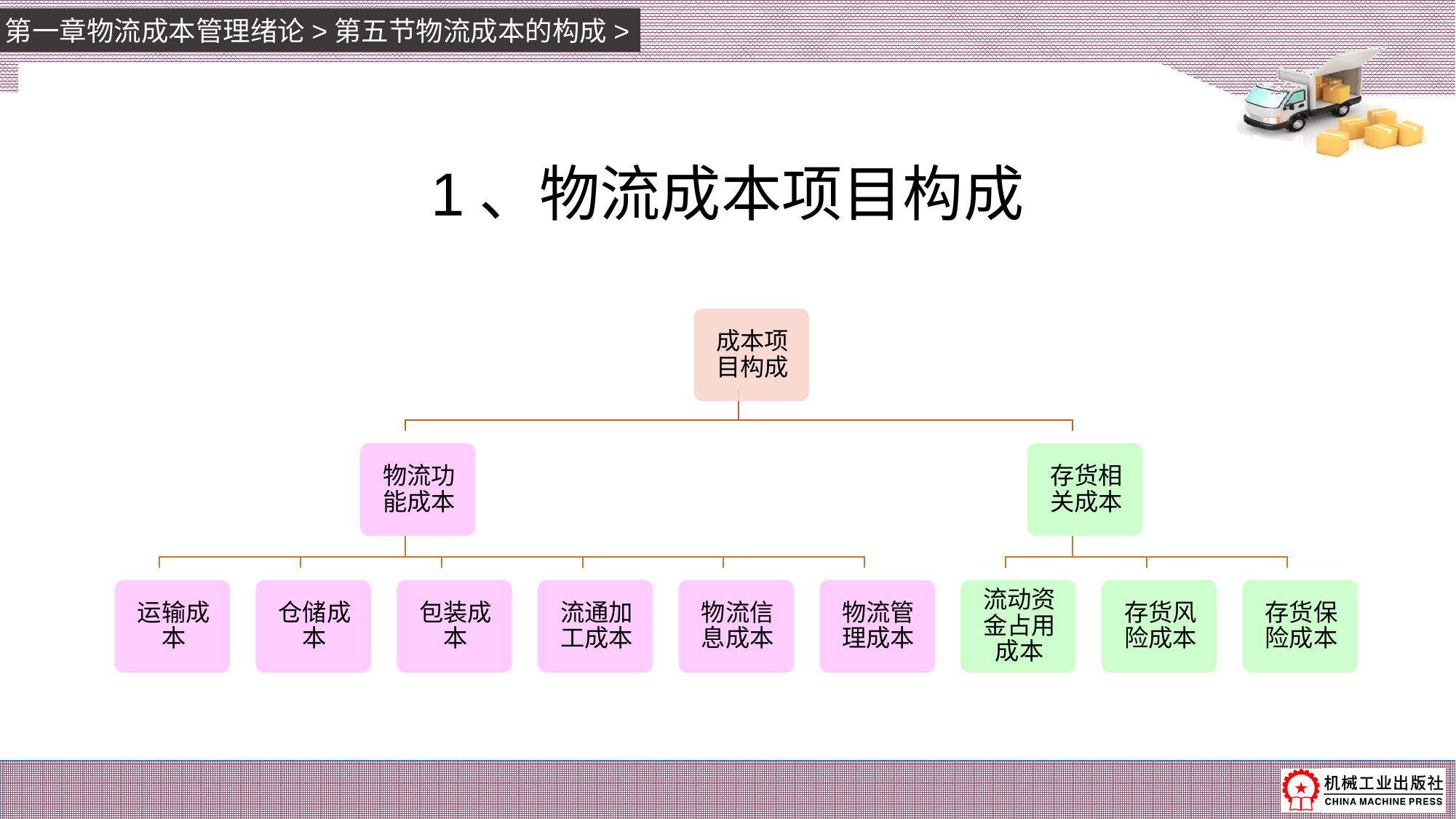

第一章物流成本管理绪论>第五节物流成本的构成>
1、物流成本项目构成
成本项目构成
物流功能成本
运输成本
仓储成本
包装成本
流通加工成本
物流信息成本
物流管理成本
存货相关成本
流动资金占用成本
存货风险成本
存货保险成本